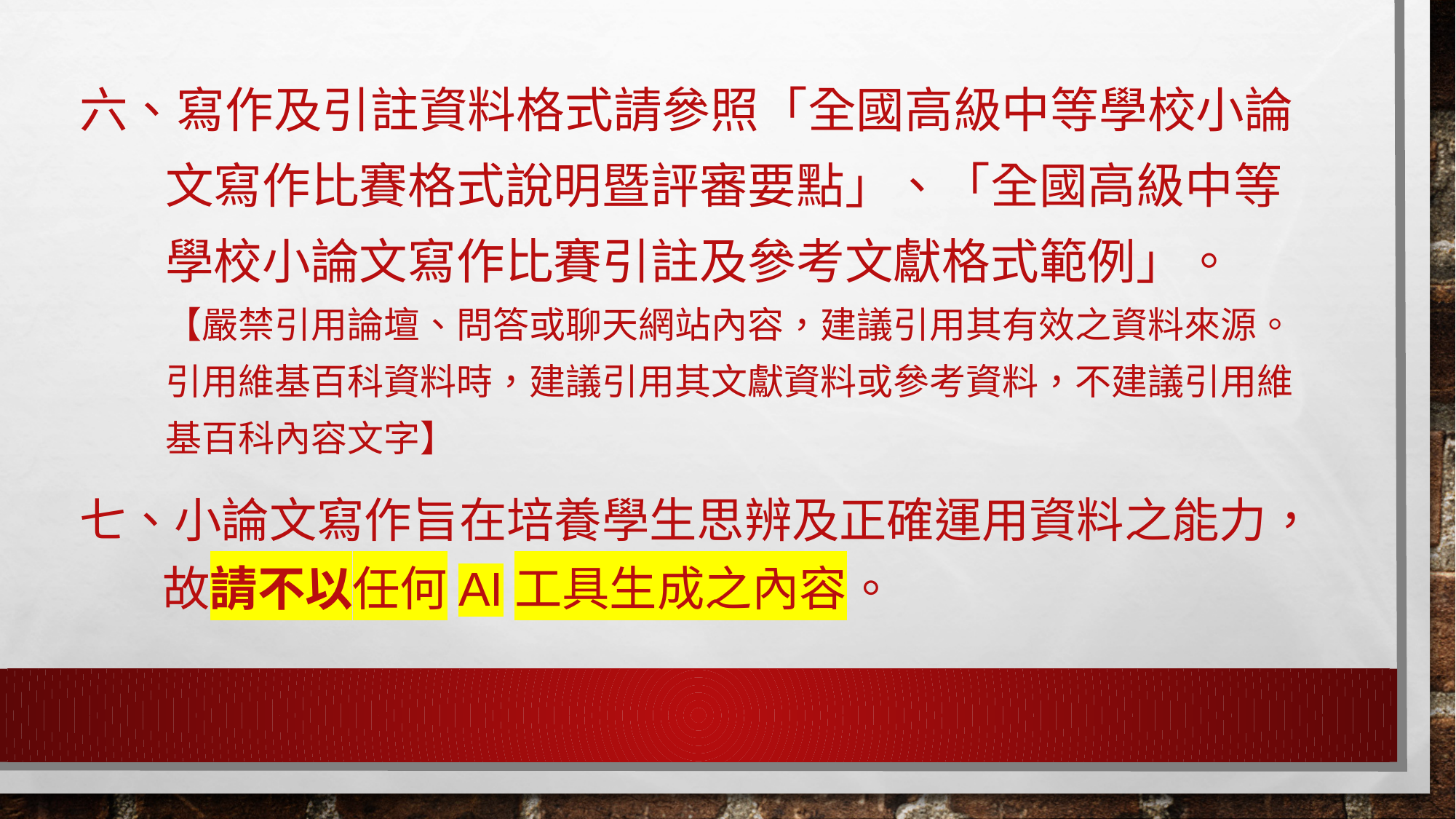

六、寫作及引註資料格式請參照「全國高級中等學校小論文寫作比賽格式說明暨評審要點」、「全國高級中等學校小論文寫作比賽引註及參考文獻格式範例」。 【嚴禁引用論壇、問答或聊天網站內容，建議引用其有效之資料來源。引用維基百科資料時，建議引用其文獻資料或參考資料，不建議引用維基百科內容文字】

# 七、小論文寫作旨在培養學生思辨及正確運用資料之能力，故請不以任何ai工具生成之內容。